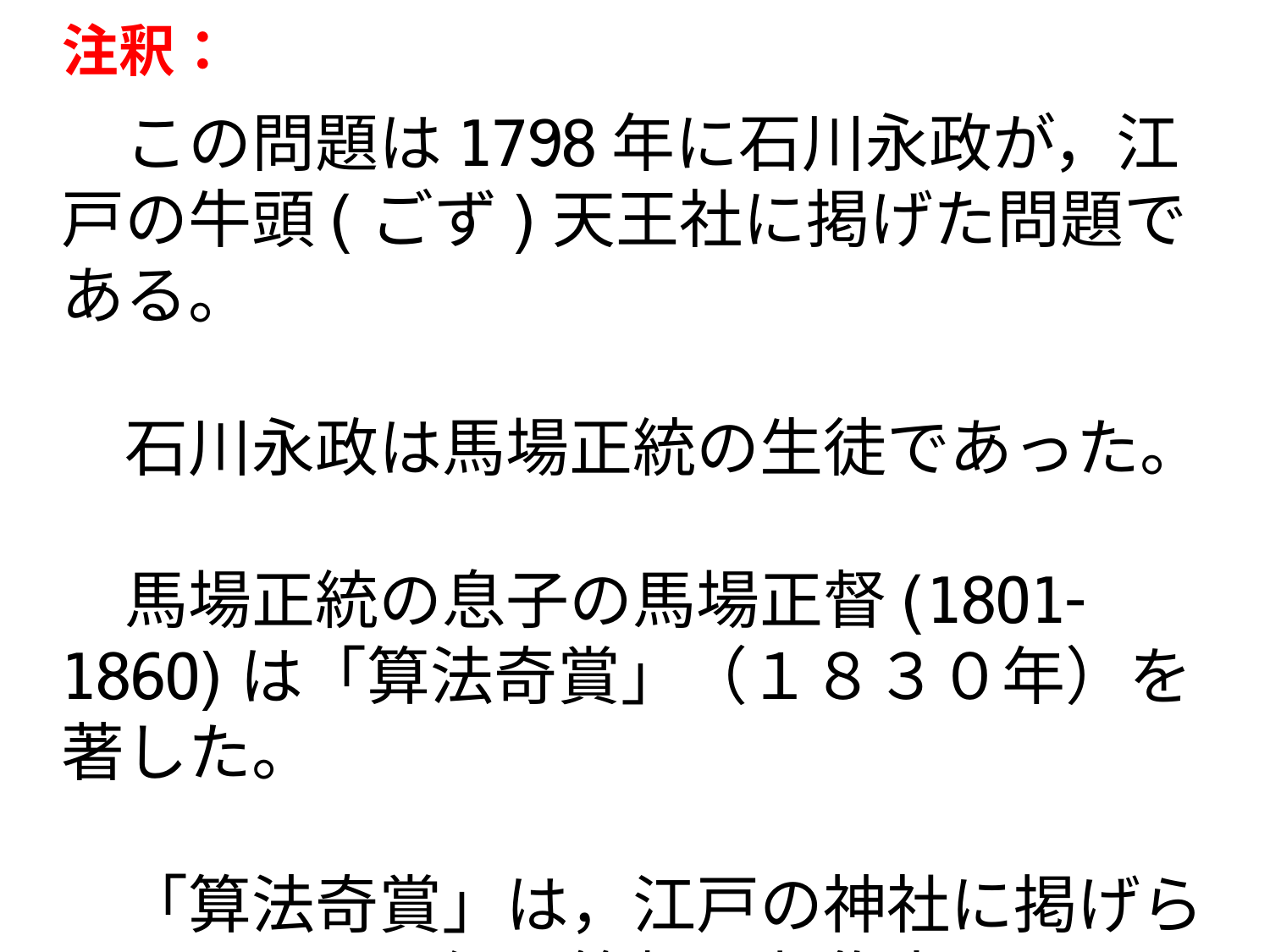

# 注釈：
　この問題は1798年に石川永政が，江戸の牛頭(ごず)天王社に掲げた問題である。

　石川永政は馬場正統の生徒であった。

　馬場正統の息子の馬場正督(1801-1860)は「算法奇賞」（１８３０年）を著した。

　「算法奇賞」は，江戸の神社に掲げられていた３６編の算額の収集本である。